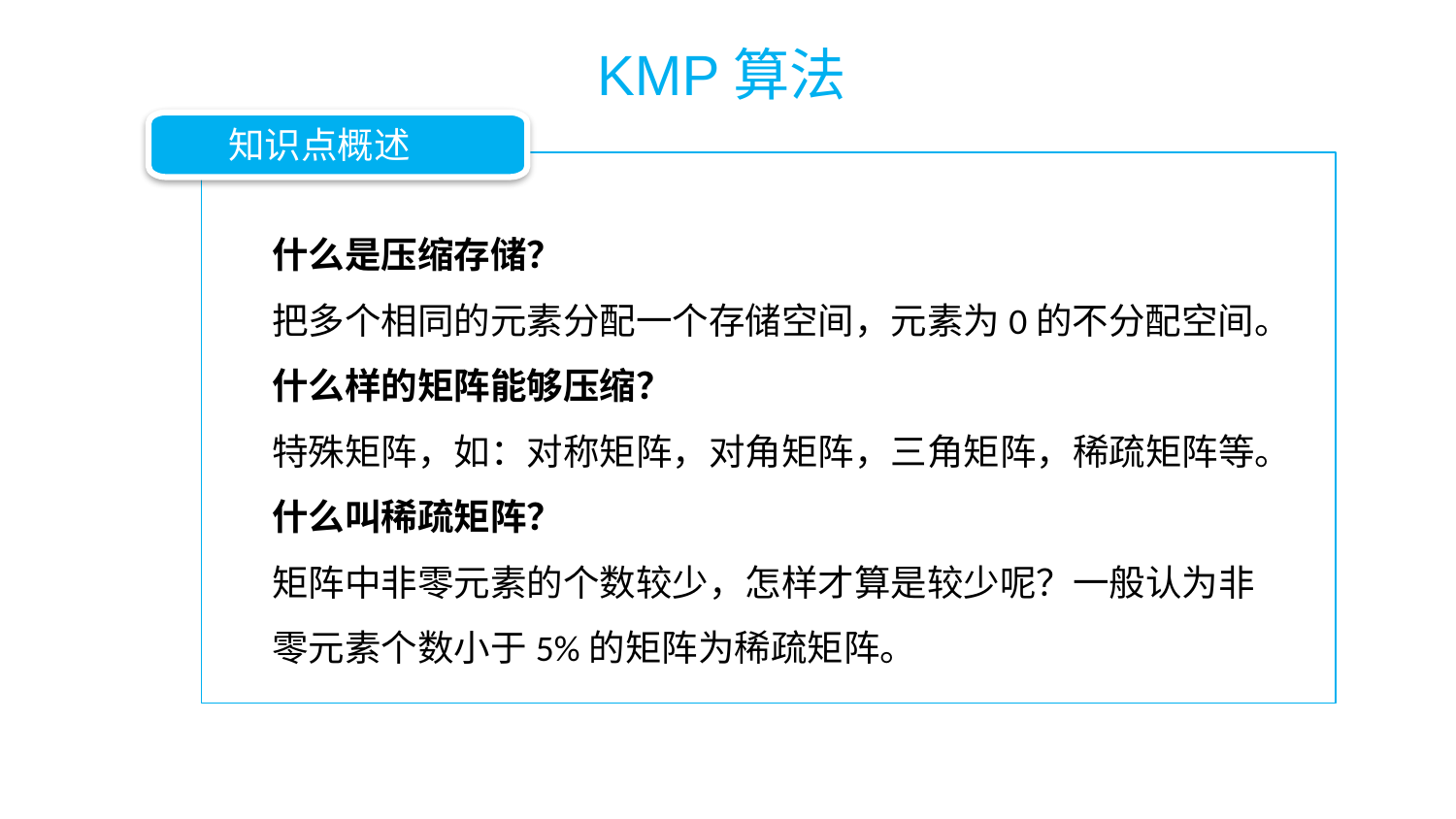

KMP算法

知识点概述
什么是压缩存储？
把多个相同的元素分配一个存储空间，元素为0的不分配空间。
什么样的矩阵能够压缩？
特殊矩阵，如：对称矩阵，对角矩阵，三角矩阵，稀疏矩阵等。
什么叫稀疏矩阵？
矩阵中非零元素的个数较少，怎样才算是较少呢？一般认为非零元素个数小于5%的矩阵为稀疏矩阵。
2